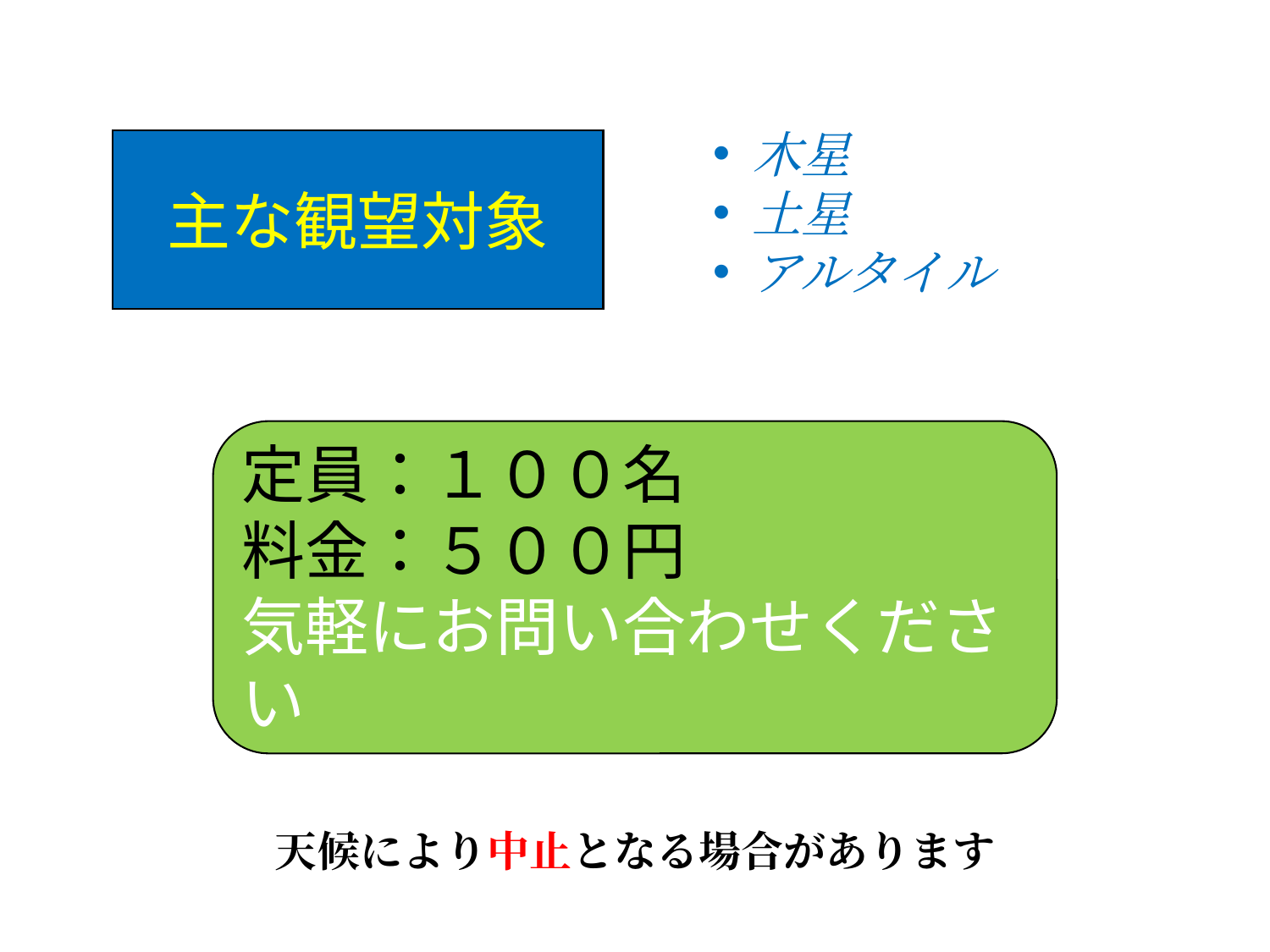

木星
土星
アルタイル
主な観望対象
定員：１００名
料金：５００円
気軽にお問い合わせください
天候により中止となる場合があります